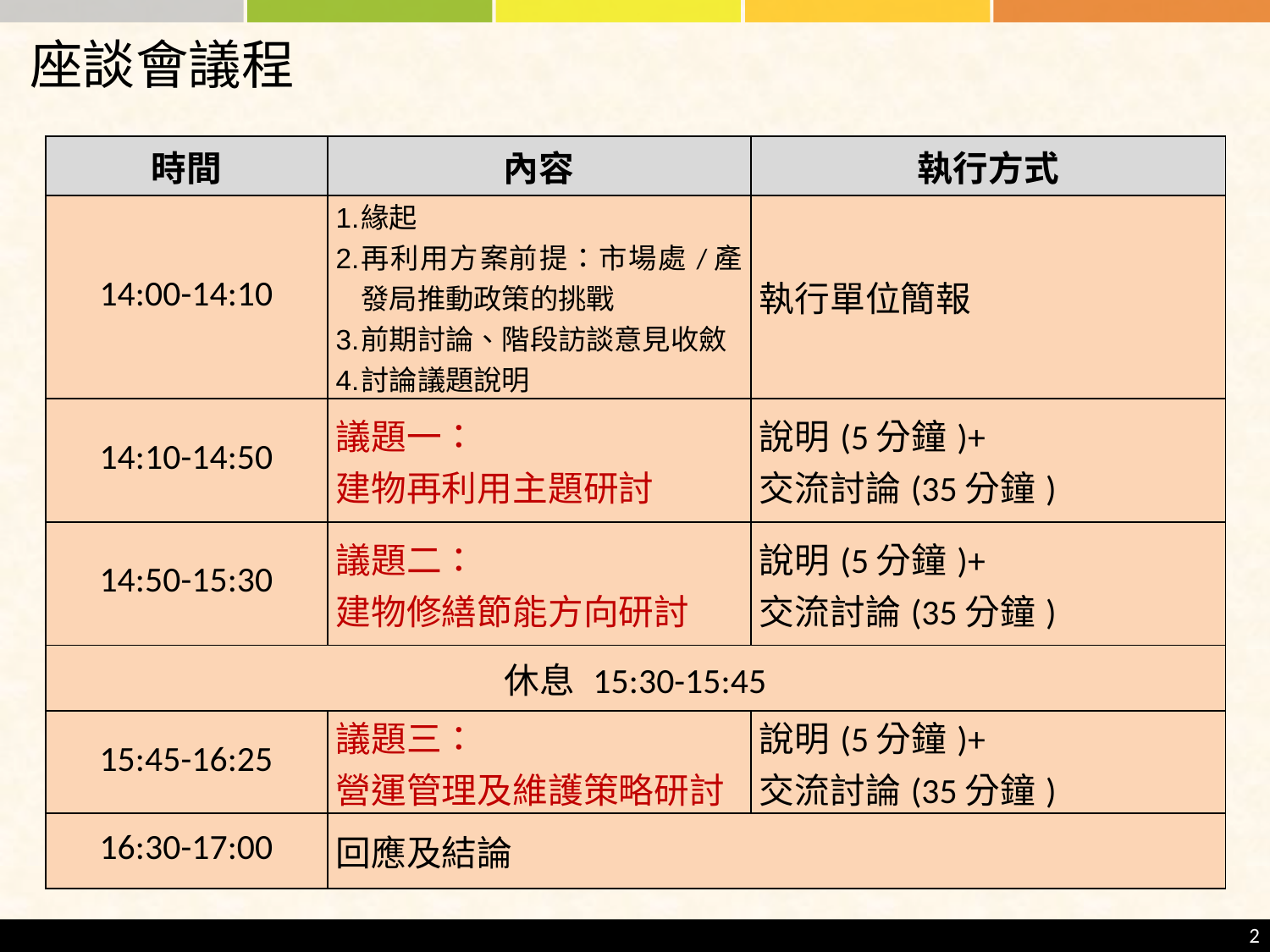

# 座談會議程
| 時間 | 內容 | 執行方式 |
| --- | --- | --- |
| 14:00-14:10 | 緣起 再利用方案前提：市場處/產發局推動政策的挑戰 前期討論、階段訪談意見收斂 討論議題說明 | 執行單位簡報 |
| 14:10-14:50 | 議題一： 建物再利用主題研討 | 說明(5分鐘)+ 交流討論(35分鐘) |
| 14:50-15:30 | 議題二： 建物修繕節能方向研討 | 說明(5分鐘)+ 交流討論(35分鐘) |
| 休息 15:30-15:45 |  |  |
| 15:45-16:25 | 議題三： 營運管理及維護策略研討 | 說明(5分鐘)+ 交流討論(35分鐘) |
| 16:30-17:00 | 回應及結論 |  |
2